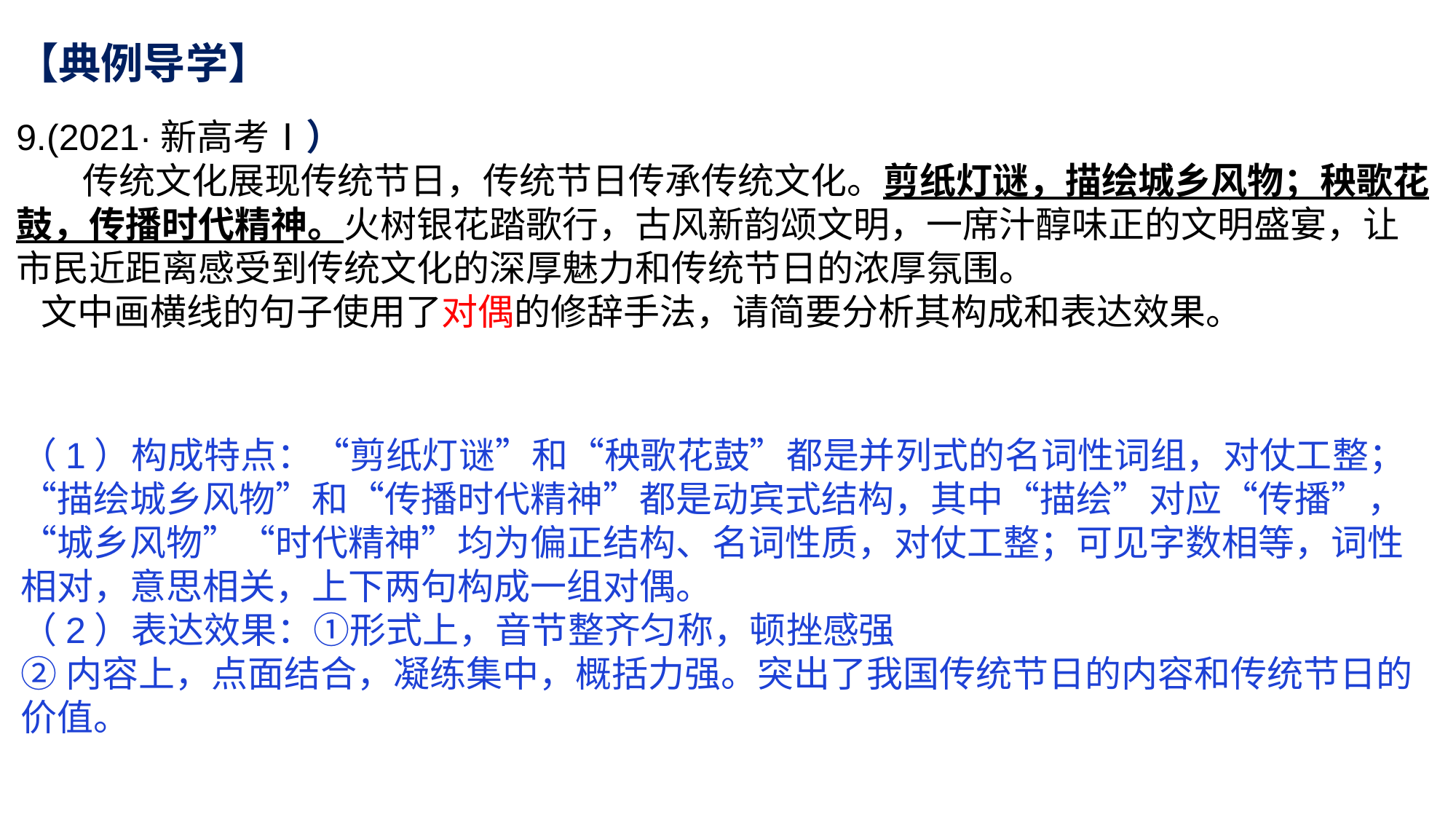

【典例导学】
9.(2021·新高考Ⅰ）
       传统文化展现传统节日，传统节日传承传统文化。剪纸灯谜，描绘城乡风物；秧歌花鼓，传播时代精神。火树银花踏歌行，古风新韵颂文明，一席汁醇味正的文明盛宴，让市民近距离感受到传统文化的深厚魅力和传统节日的浓厚氛围。
  文中画横线的句子使用了对偶的修辞手法，请简要分析其构成和表达效果。
（1）构成特点：“剪纸灯谜”和“秧歌花鼓”都是并列式的名词性词组，对仗工整；“描绘城乡风物”和“传播时代精神”都是动宾式结构，其中“描绘”对应“传播”，“城乡风物”“时代精神”均为偏正结构、名词性质，对仗工整；可见字数相等，词性相对，意思相关，上下两句构成一组对偶。
（2）表达效果：①形式上，音节整齐匀称，顿挫感强
②内容上，点面结合，凝练集中，概括力强。突出了我国传统节日的内容和传统节日的价值。